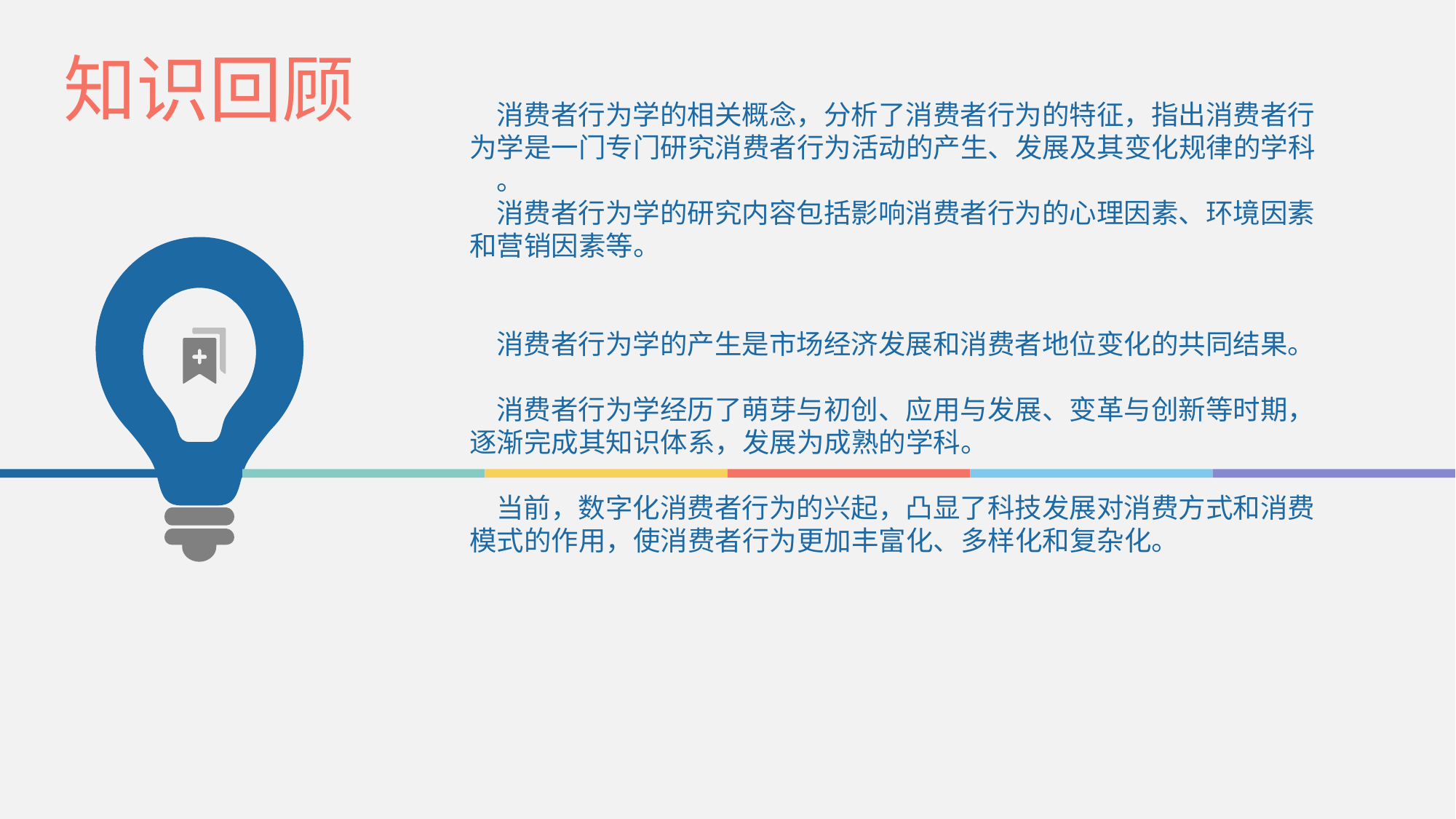

知识回顾
消费者行为学的相关概念，分析了消费者行为的特征，指出消费者行为学是一门专门研究消费者行为活动的产生、发展及其变化规律的学科
。
消费者行为学的研究内容包括影响消费者行为的心理因素、环境因素和营销因素等。

消费者行为学的产生是市场经济发展和消费者地位变化的共同结果。

消费者行为学经历了萌芽与初创、应用与发展、变革与创新等时期，逐渐完成其知识体系，发展为成熟的学科。

当前，数字化消费者行为的兴起，凸显了科技发展对消费方式和消费模式的作用，使消费者行为更加丰富化、多样化和复杂化。